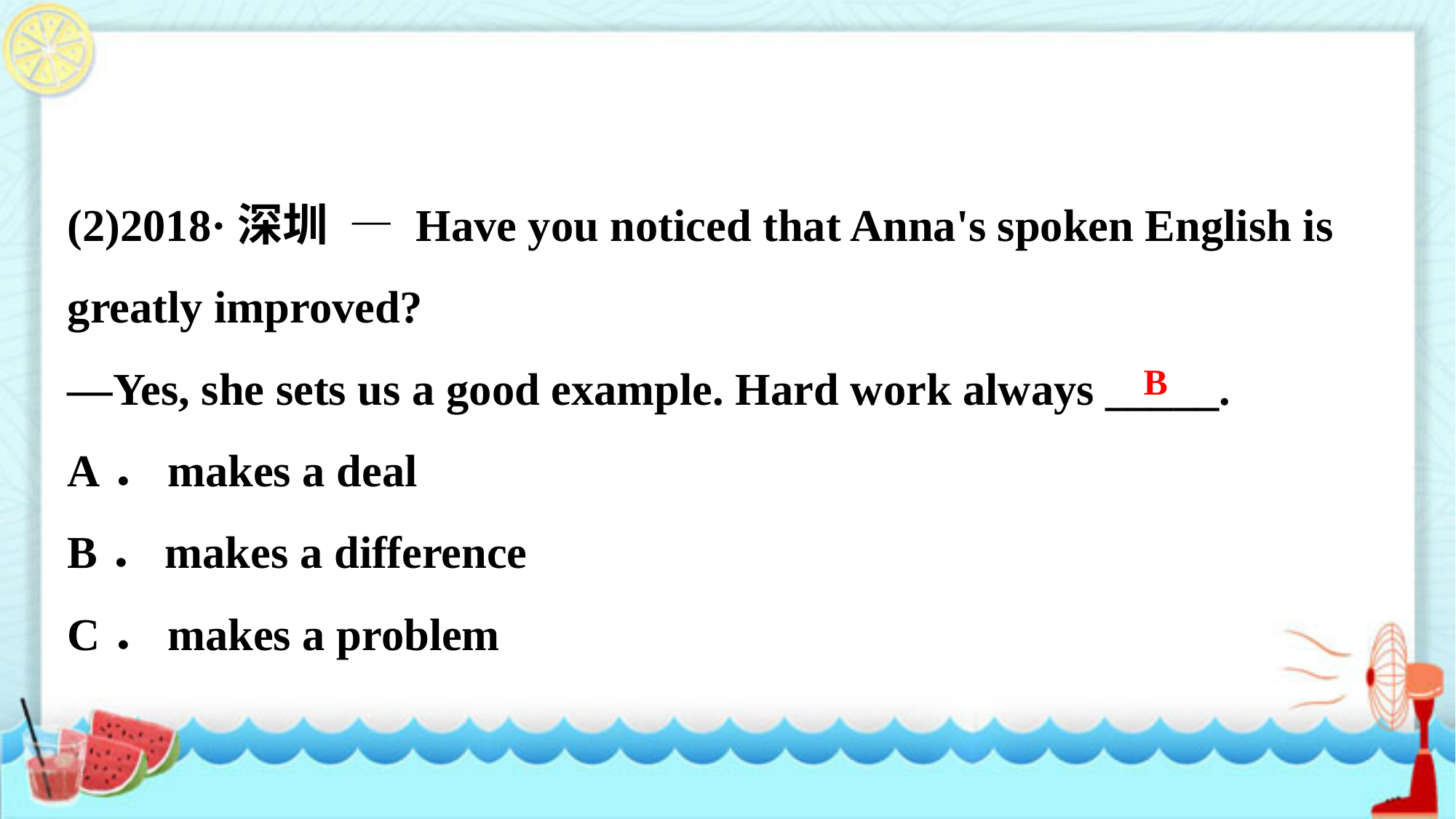

(2)2018·深圳  — Have you noticed that Anna's spoken English is greatly improved?
—Yes, she sets us a good example. Hard work always _____.
A．makes a deal
B．makes a difference
C．makes a problem
B